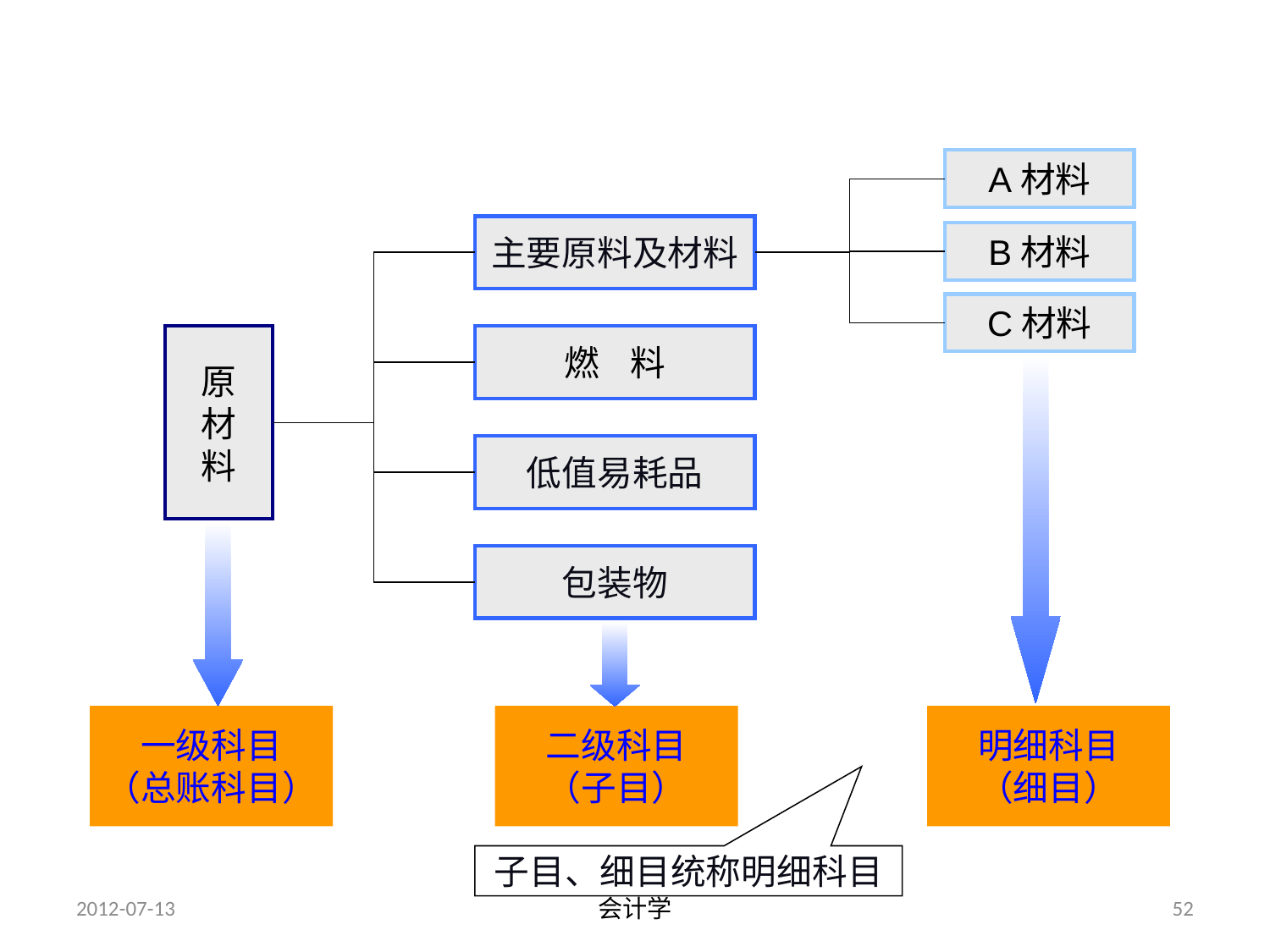

# 会计账户的级次：
A材料
主要原料及材料
B材料
C材料
原
材
料
燃    料

低值易耗品

包装物

一级科目
（总账科目）
二级科目
（子目）
明细科目
（细目）
子目、细目统称明细科目
2012-07-13
会计学
52